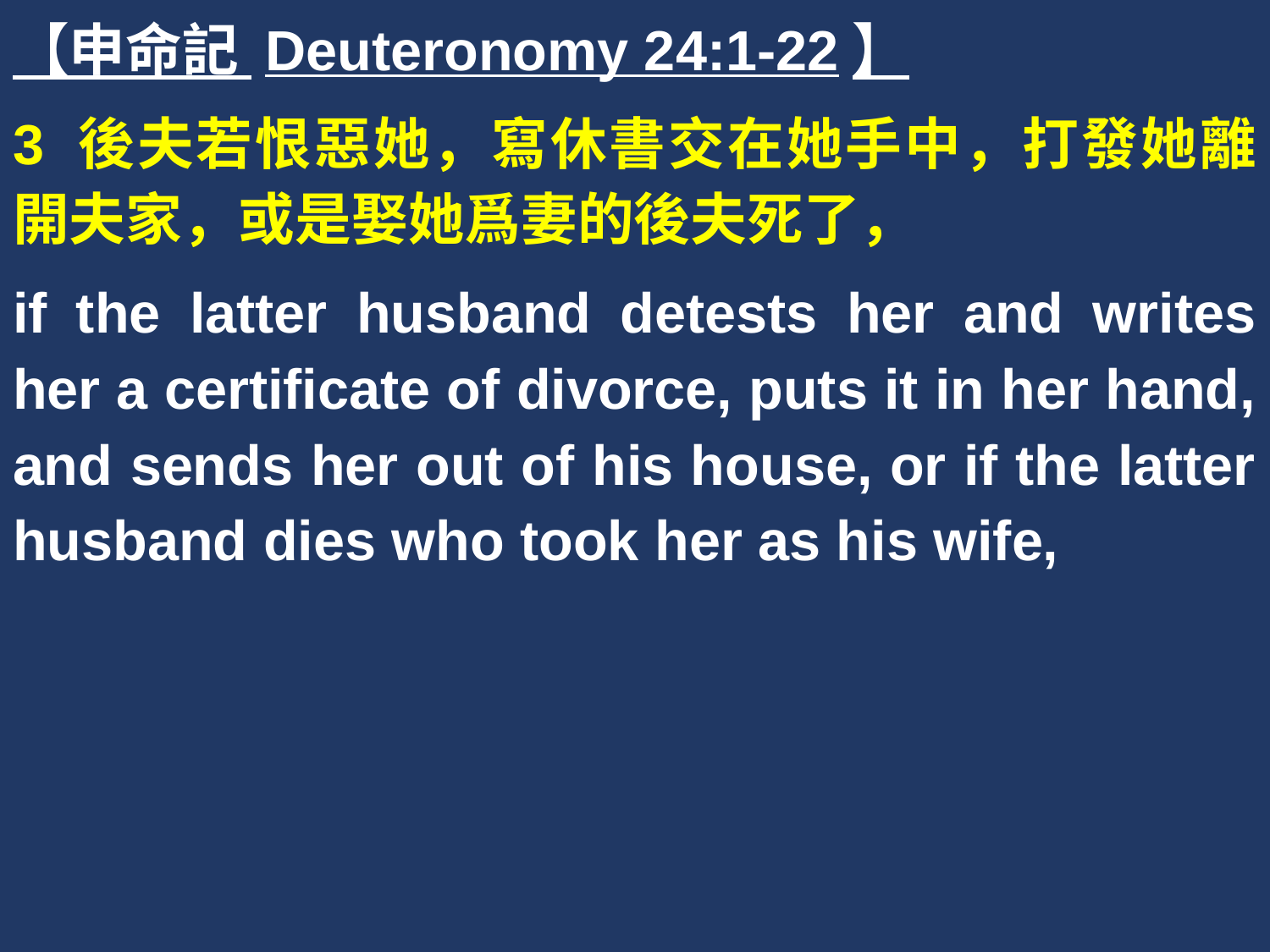

【申命記 Deuteronomy 24:1-22】
3 後夫若恨惡她，寫休書交在她手中，打發她離開夫家，或是娶她爲妻的後夫死了，
if the latter husband detests her and writes her a certificate of divorce, puts it in her hand, and sends her out of his house, or if the latter husband dies who took her as his wife,